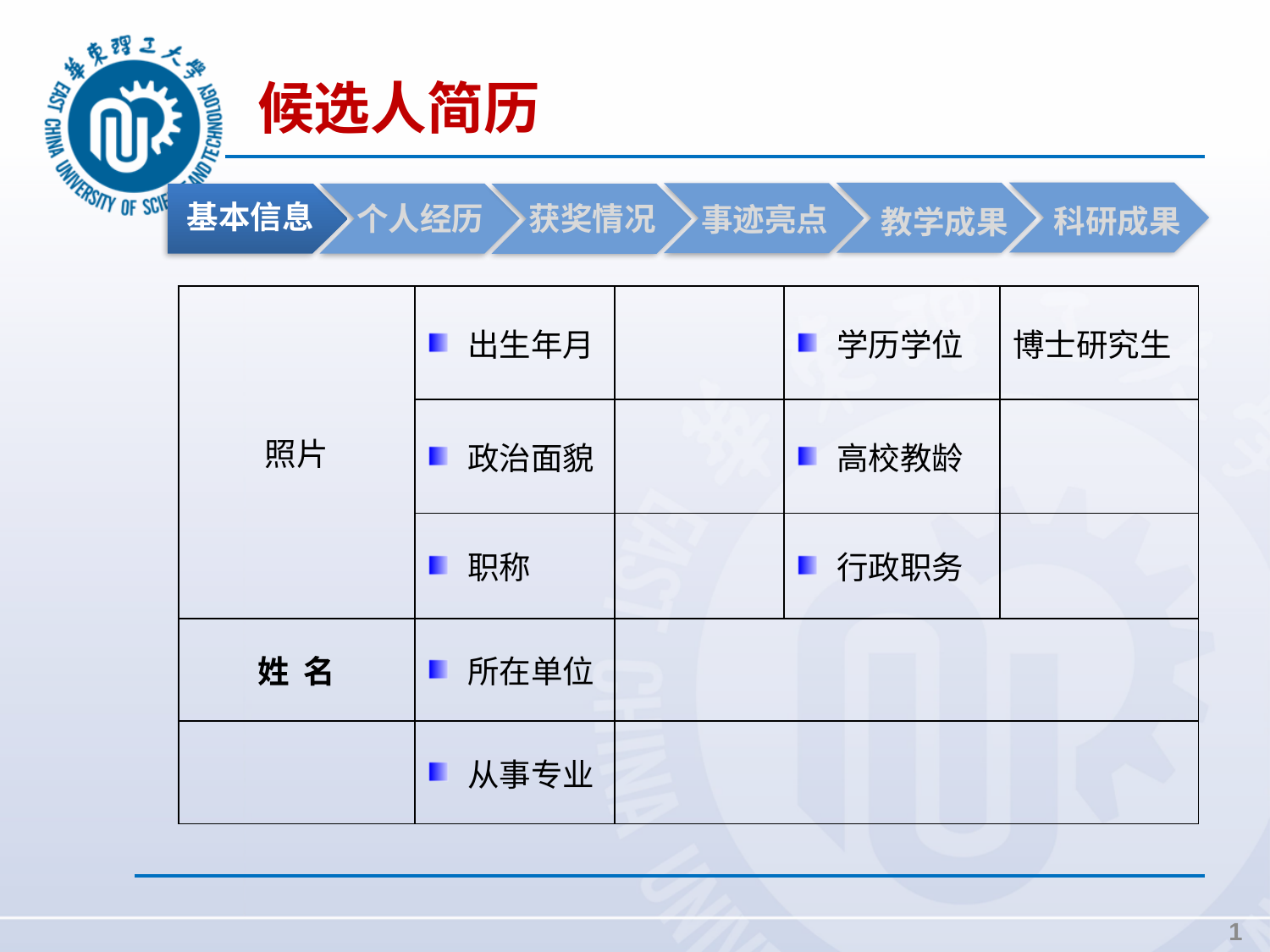

候选人简历

基本信息
个人经历
获奖情况
事迹亮点
科研成果
教学成果
| 照片 | 出生年月 |  | 学历学位 | 博士研究生 |
| --- | --- | --- | --- | --- |
|  | 政治面貌 |  | 高校教龄 |  |
|  | 职称 |  | 行政职务 |  |
| 姓 名 | 所在单位 |  |  |  |
|  | 从事专业 |  |  |  |
1